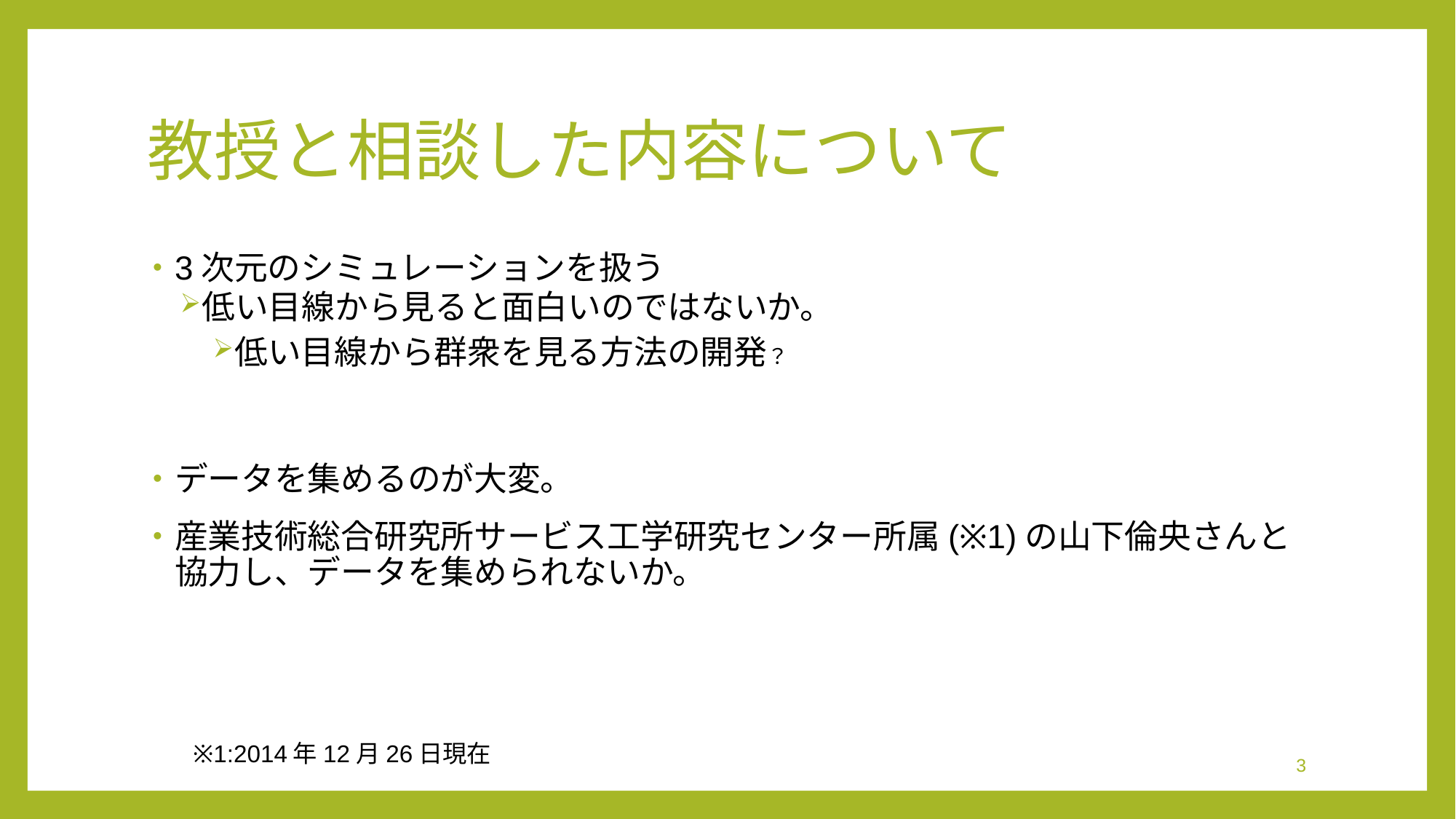

# 教授と相談した内容について
3次元のシミュレーションを扱う
低い目線から見ると面白いのではないか。
低い目線から群衆を見る方法の開発？

データを集めるのが大変。
産業技術総合研究所サービス工学研究センター所属(※1)の山下倫央さんと協力し、データを集められないか。
※1:2014年12月26日現在
3